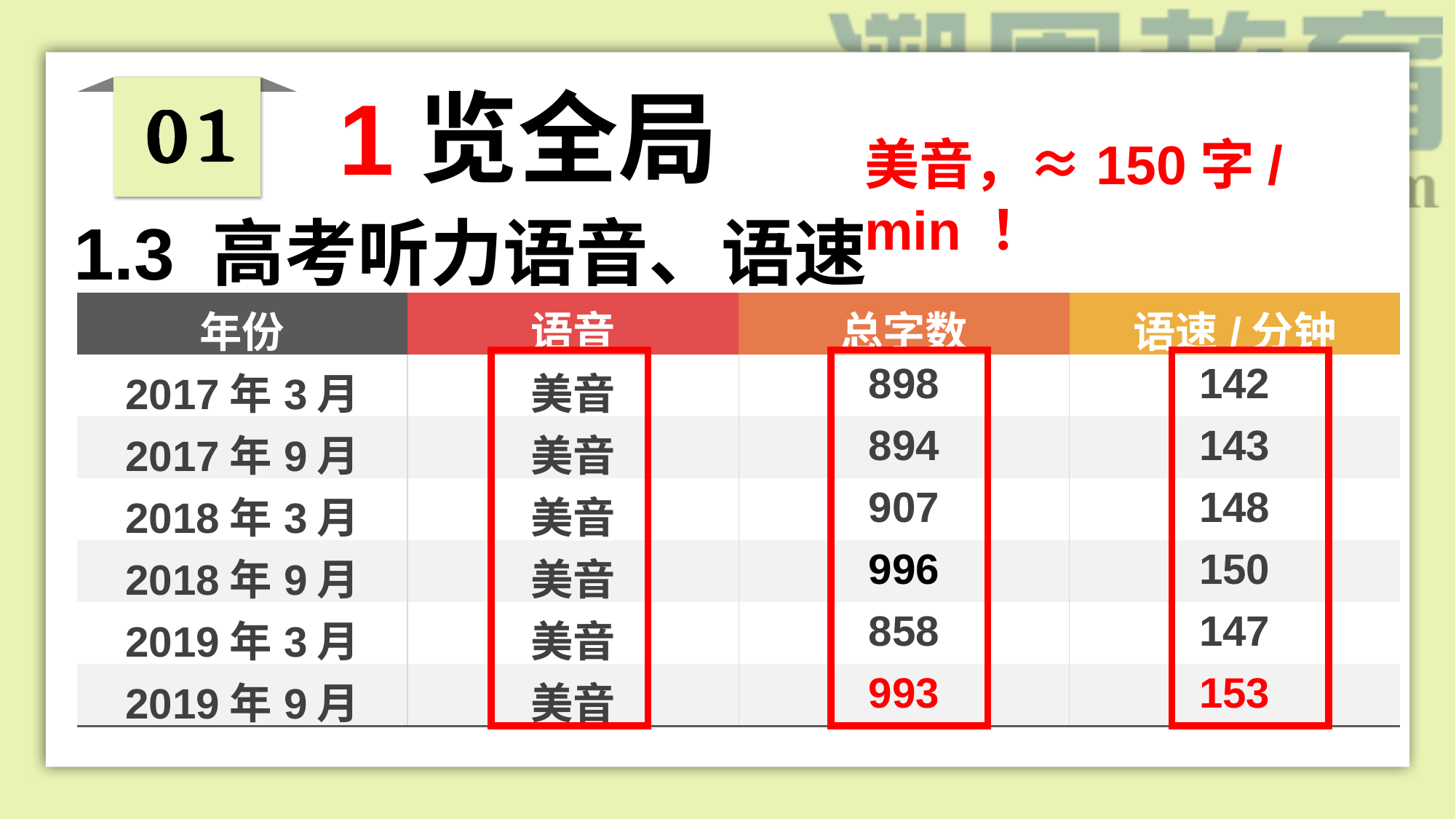

听力考查内容《考试大纲》：
理解和处理口头语言材料的能力——信息的获取和处理能力
1览全局

美音，≈150字/min ！
1.3 高考听力语音、语速
| 年份 | 语音 | 总字数 | 语速/分钟 |
| --- | --- | --- | --- |
| 2017年3月 | 美音 | 898 | 142 |
| 2017年9月 | 美音 | 894 | 143 |
| 2018年3月 | 美音 | 907 | 148 |
| 2018年9月 | 美音 | 996 | 150 |
| 2019年3月 | 美音 | 858 | 147 |
| 2019年9月 | 美音 | 993 | 153 |